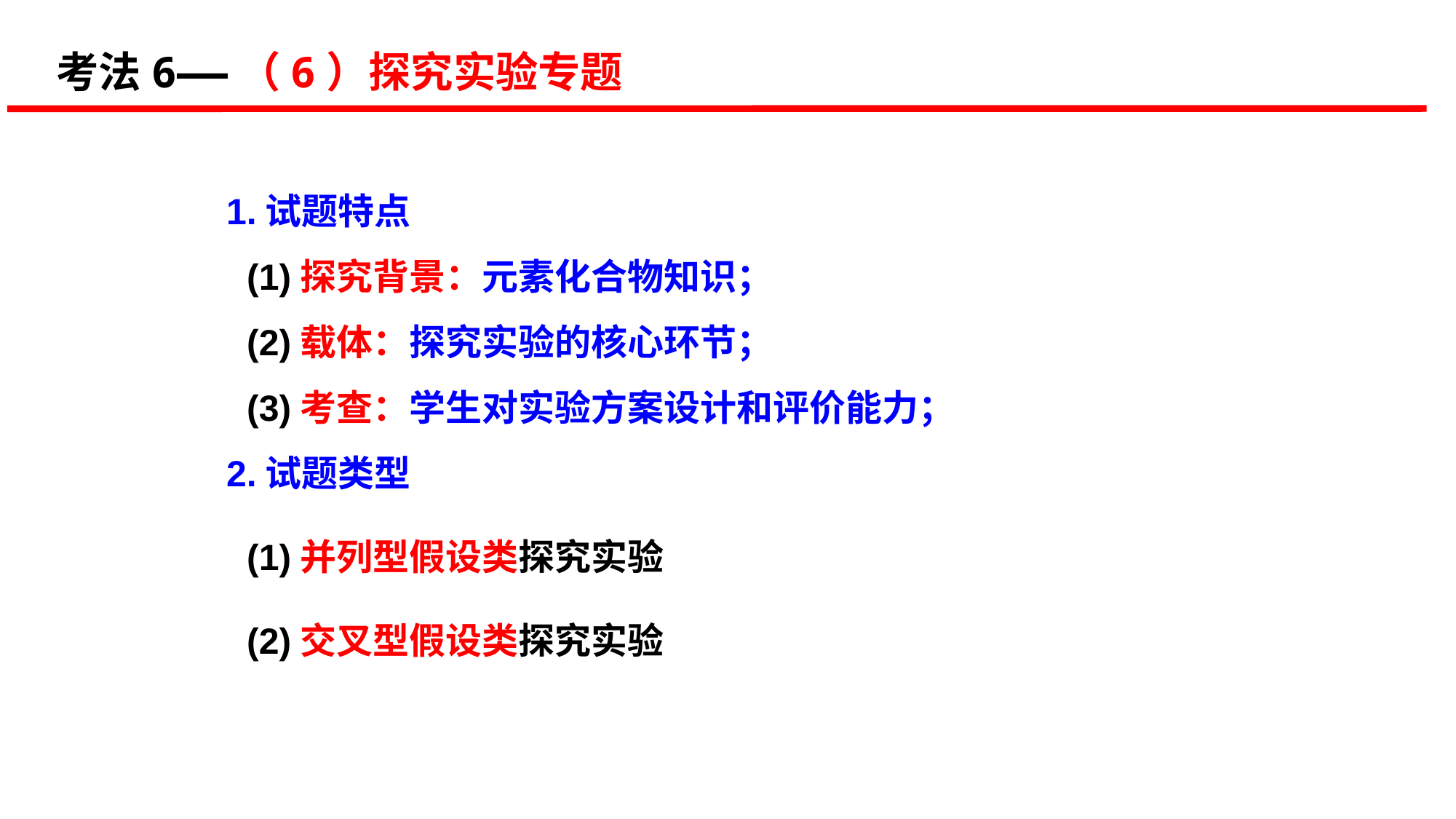

考法6——（6）探究实验专题
1.试题特点
  (1)探究背景：元素化合物知识；
  (2)载体：探究实验的核心环节；
  (3)考查：学生对实验方案设计和评价能力；
2.试题类型
  (1)并列型假设类探究实验
  (2)交叉型假设类探究实验